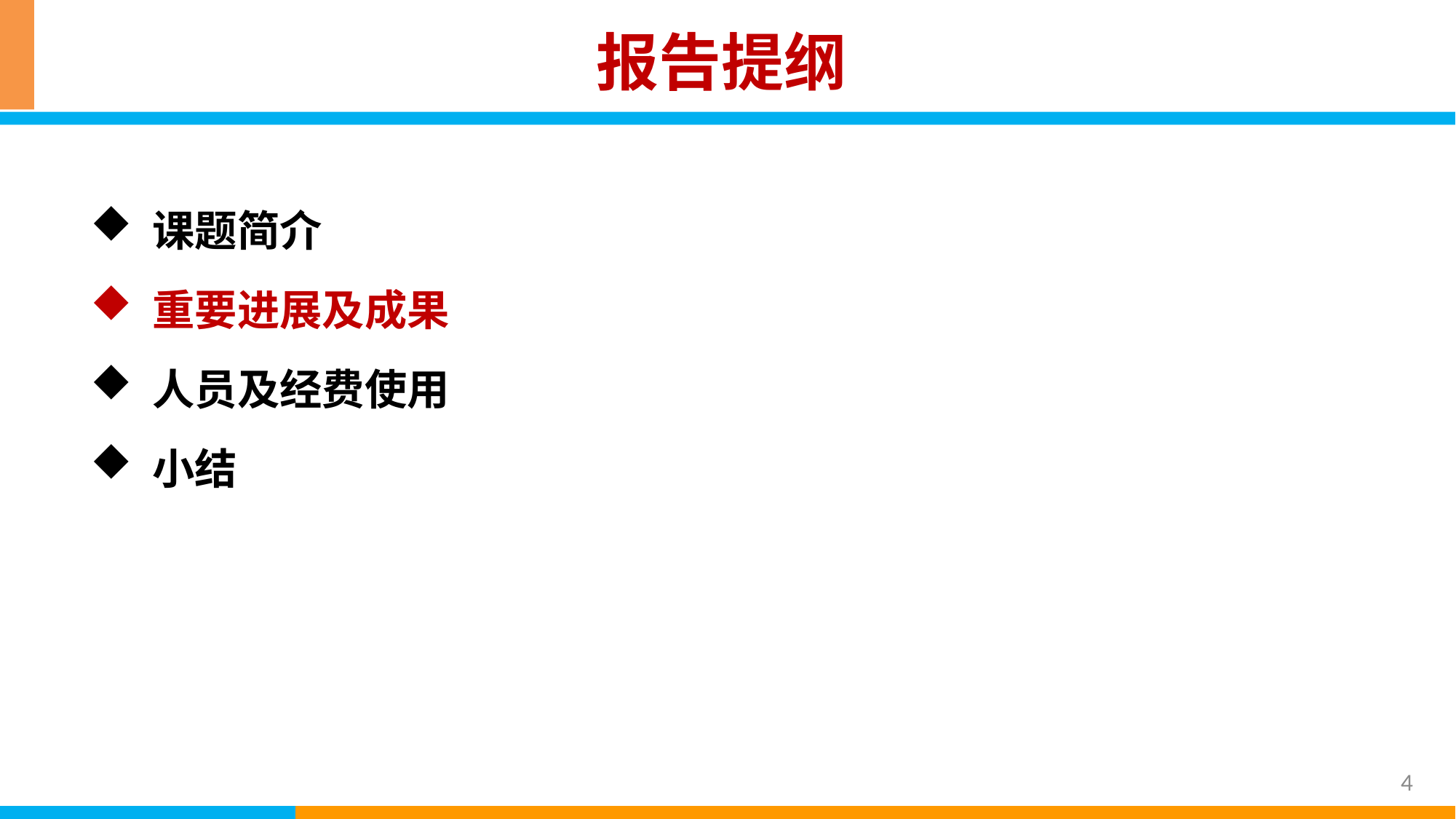

# 报告提纲
 课题简介
 重要进展及成果
 人员及经费使用
 小结
4